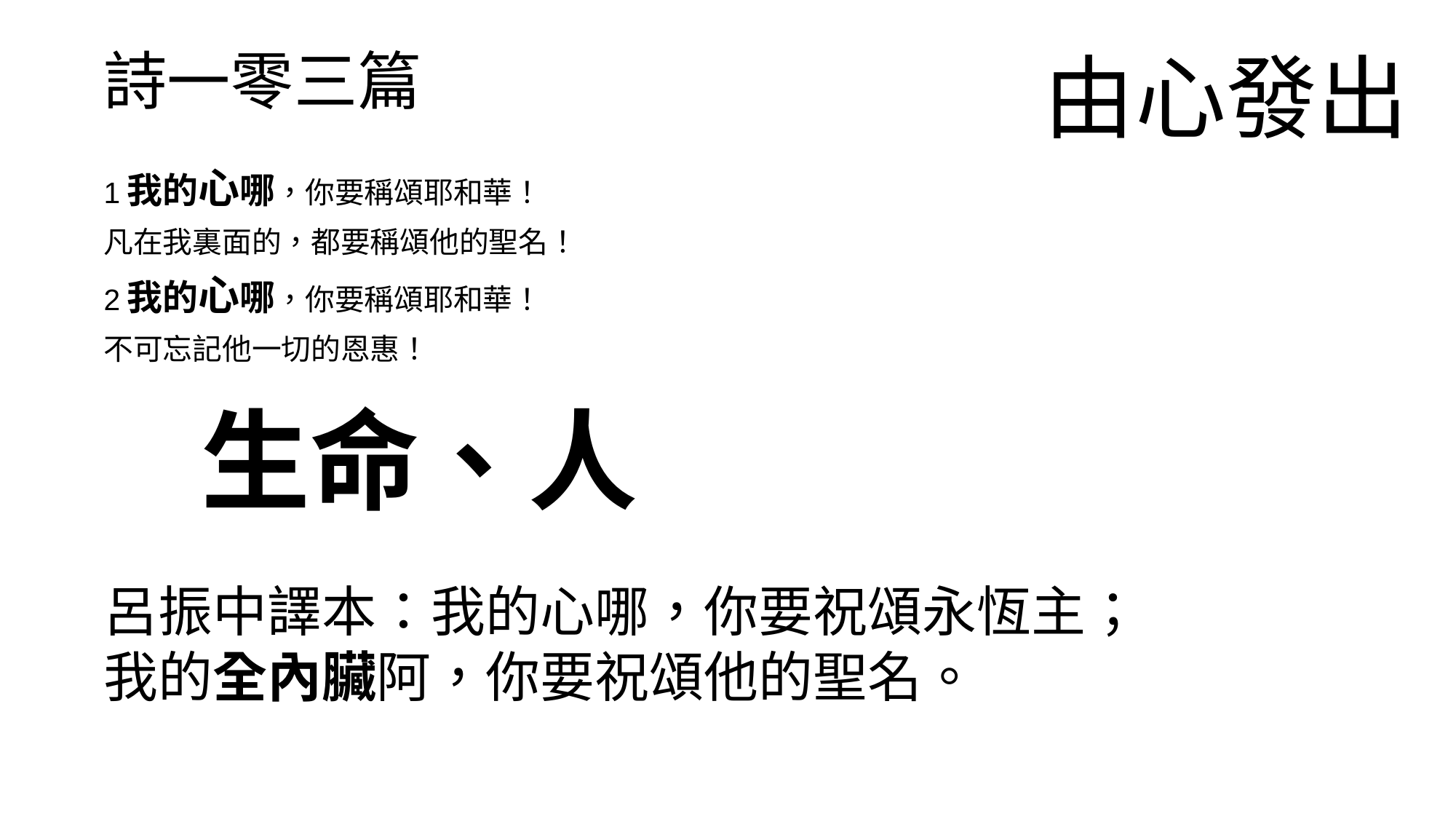

由心發出
# 詩一零三篇
1我的心哪，你要稱頌耶和華！
凡在我裏面的，都要稱頌他的聖名！
2我的心哪，你要稱頌耶和華！
不可忘記他一切的恩惠！

生命、人
呂振中譯本：我的心哪，你要祝頌永恆主；我的全內臟阿，你要祝頌他的聖名。